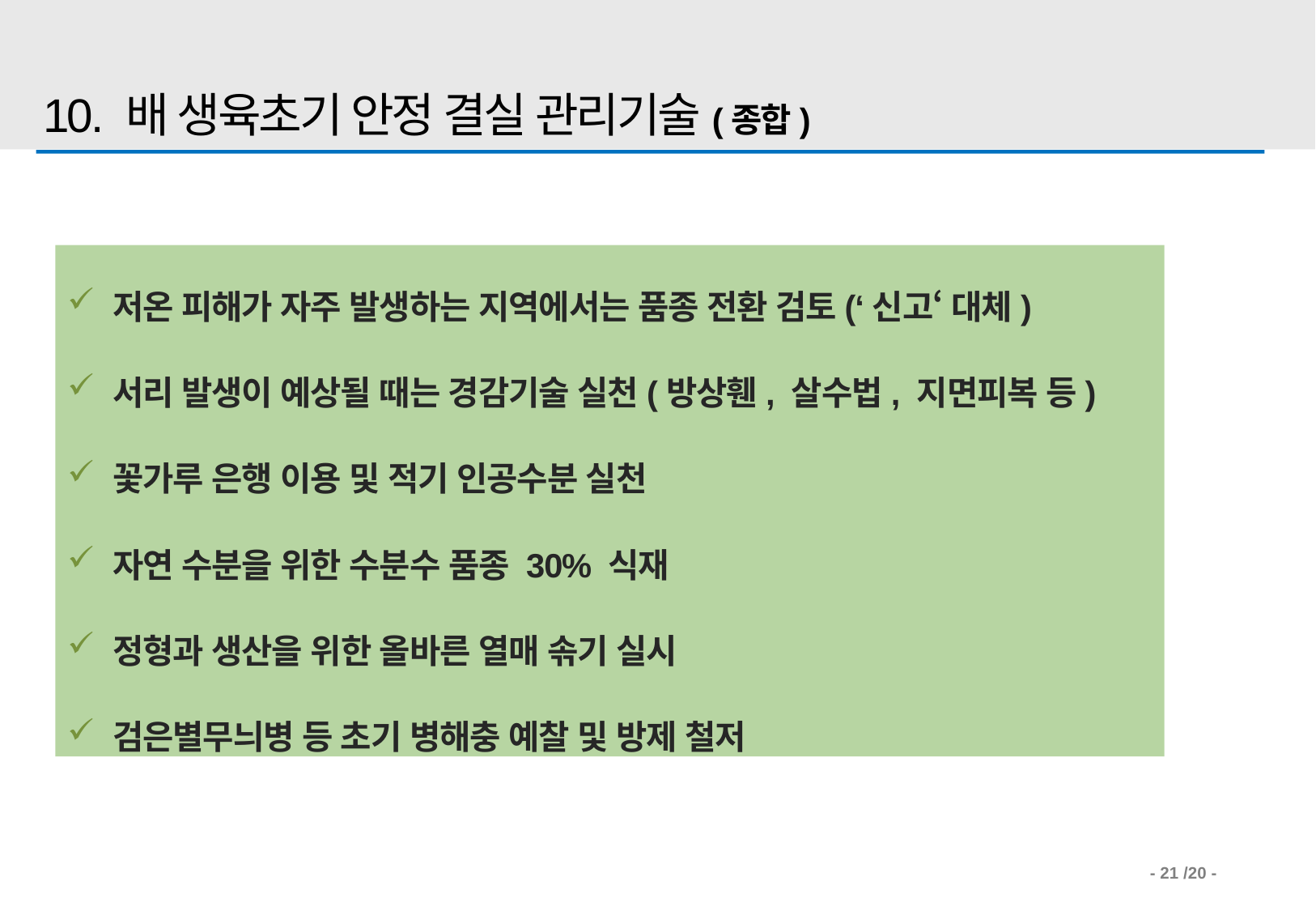

10. 배 생육초기 안정 결실 관리기술(종합)
 저온 피해가 자주 발생하는 지역에서는 품종 전환 검토(‘신고‘ 대체)
 서리 발생이 예상될 때는 경감기술 실천(방상휀, 살수법, 지면피복 등)
 꽃가루 은행 이용 및 적기 인공수분 실천
 자연 수분을 위한 수분수 품종 30% 식재
 정형과 생산을 위한 올바른 열매 솎기 실시
 검은별무늬병 등 초기 병해충 예찰 및 방제 철저